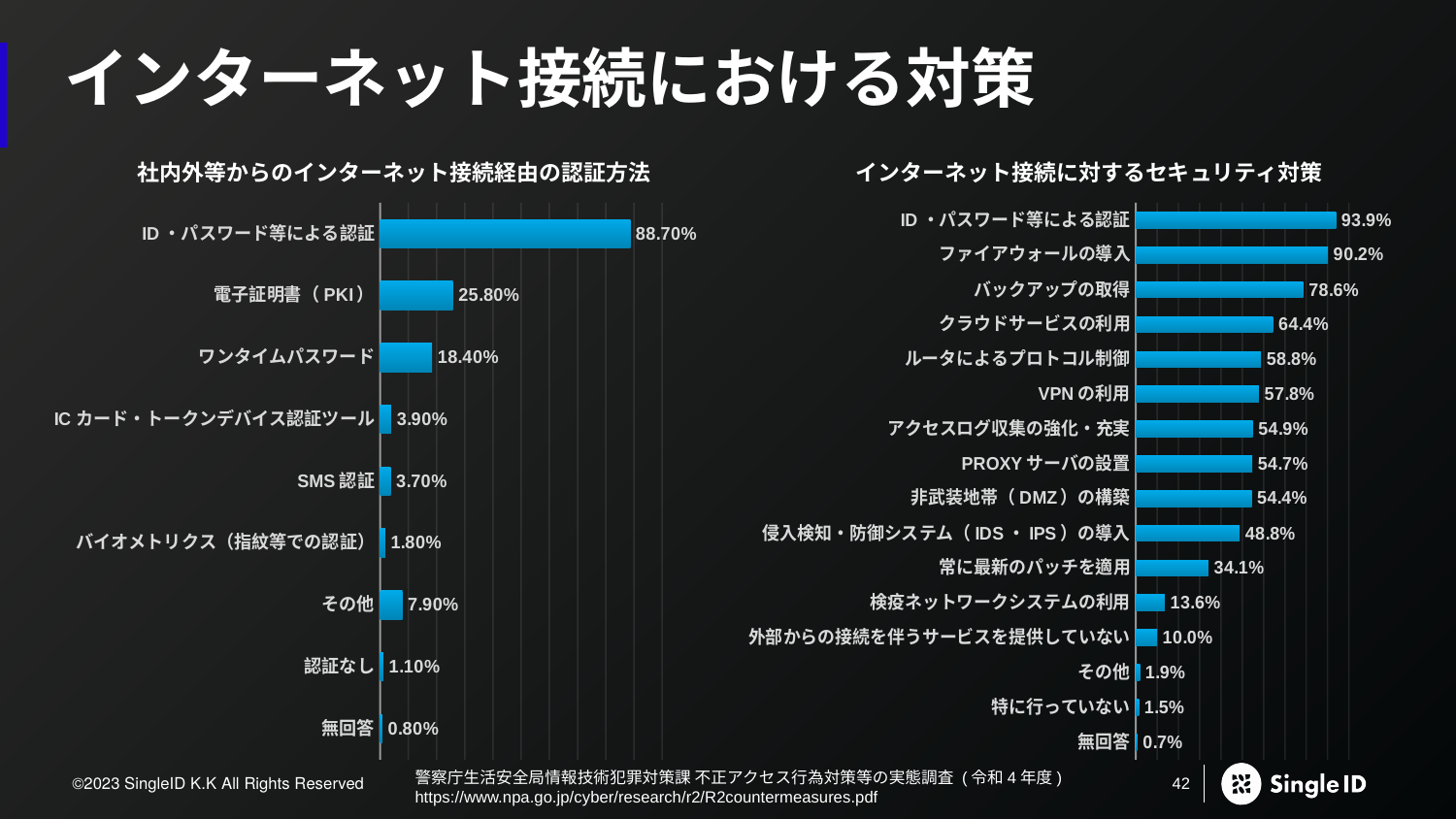

# インターネット接続における対策
社内外等からのインターネット接続経由の認証方法
インターネット接続に対するセキュリティ対策

### Chart

| Category | 系列 1 |
|---|---|
| ID・パスワード等による認証 | 0.887 |
| 電子証明書（PKI） | 0.258 |
| ワンタイムパスワード | 0.184 |
| ICカード・トークンデバイス認証ツール | 0.039 |
| SMS認証 | 0.037 |
| バイオメトリクス（指紋等での認証） | 0.018 |
| その他 | 0.079 |
| 認証なし | 0.011 |
| 無回答 | 0.008 |

### Chart

| Category | 系列 1 |
|---|---|
| ID・パスワード等による認証 | 0.939 |
| ファイアウォールの導入 | 0.902 |
| バックアップの取得 | 0.786 |
| クラウドサービスの利用 | 0.644 |
| ルータによるプロトコル制御 | 0.588 |
| VPNの利用 | 0.578 |
| アクセスログ収集の強化・充実 | 0.549 |
| PROXYサーバの設置 | 0.547 |
| 非武装地帯（DMZ）の構築 | 0.544 |
| 侵入検知・防御システム（IDS・IPS）の導入 | 0.488 |
| 常に最新のパッチを適用 | 0.341 |
| 検疫ネットワークシステムの利用 | 0.136 |
| 外部からの接続を伴うサービスを提供していない | 0.1 |
| その他 | 0.019 |
| 特に行っていない | 0.015 |
| 無回答 | 0.007 |
警察庁生活安全局情報技術犯罪対策課 不正アクセス行為対策等の実態調査 (令和4年度)
https://www.npa.go.jp/cyber/research/r2/R2countermeasures.pdf